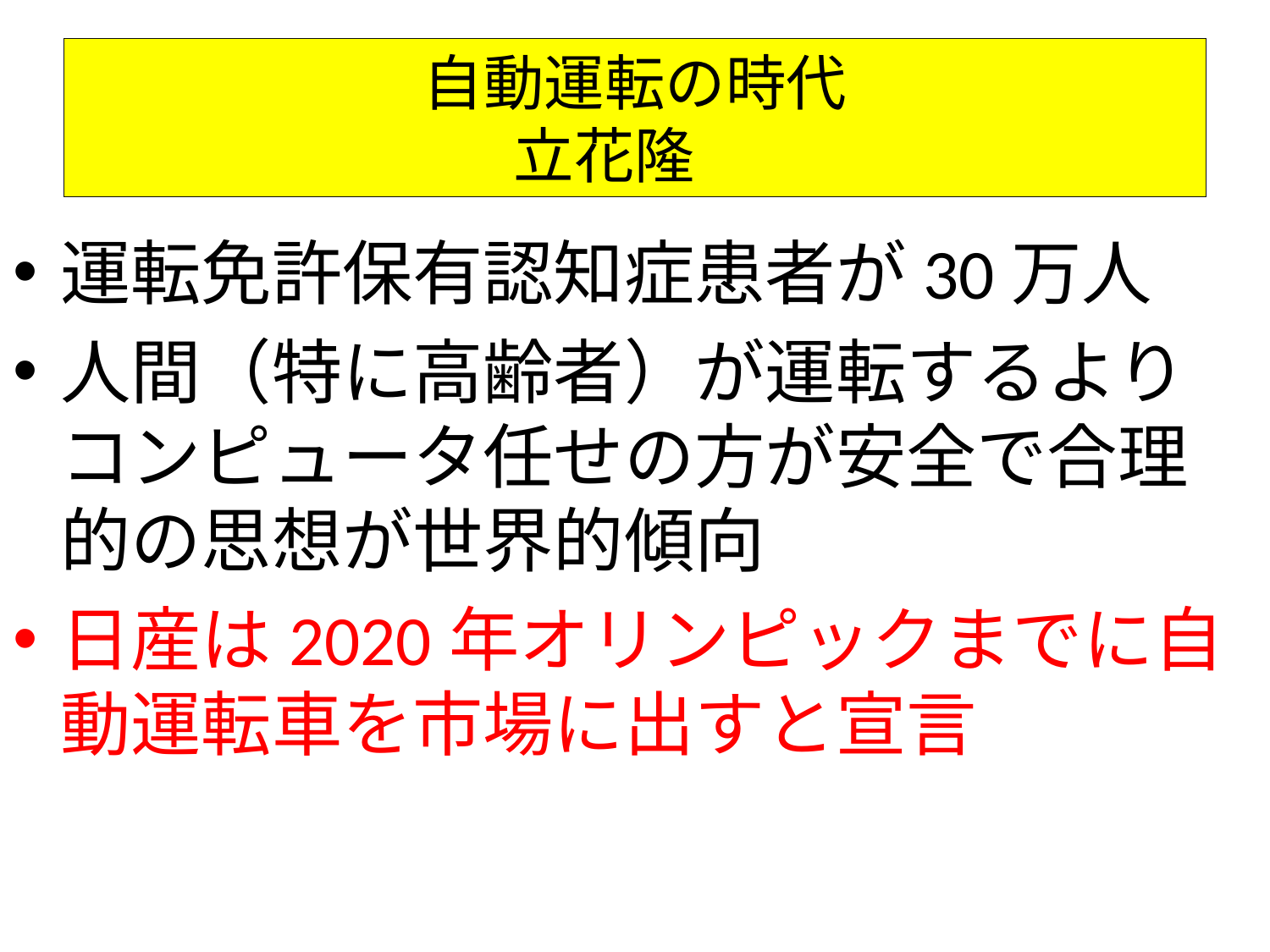

# 自動運転の時代 立花隆
運転免許保有認知症患者が30万人
人間（特に高齢者）が運転するよりコンピュータ任せの方が安全で合理的の思想が世界的傾向
日産は2020年オリンピックまでに自動運転車を市場に出すと宣言